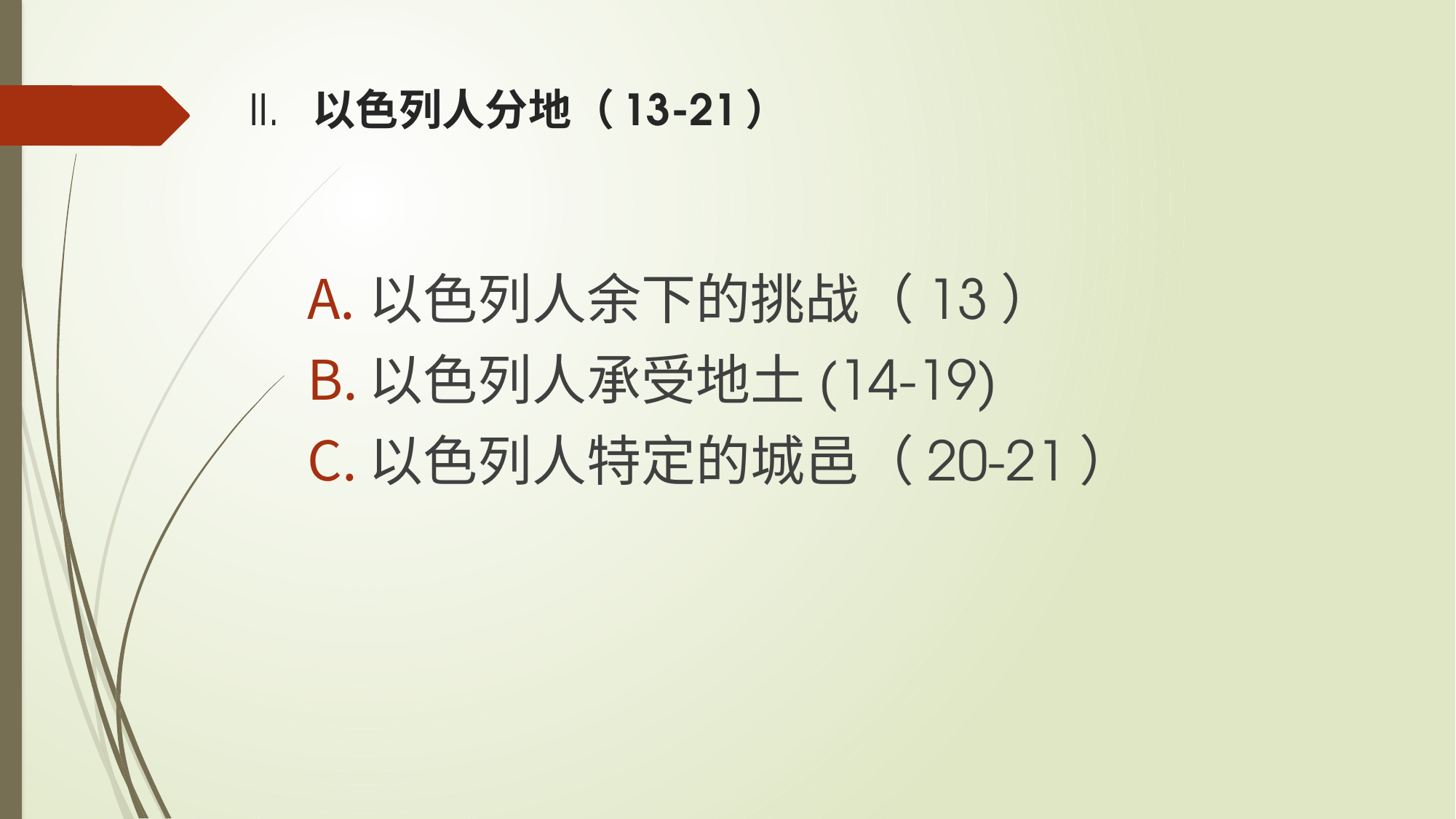

# II.  以色列人分地（13-21）
以色列人余下的挑战（13）
以色列人承受地土(14-19)
以色列人特定的城邑（20-21）